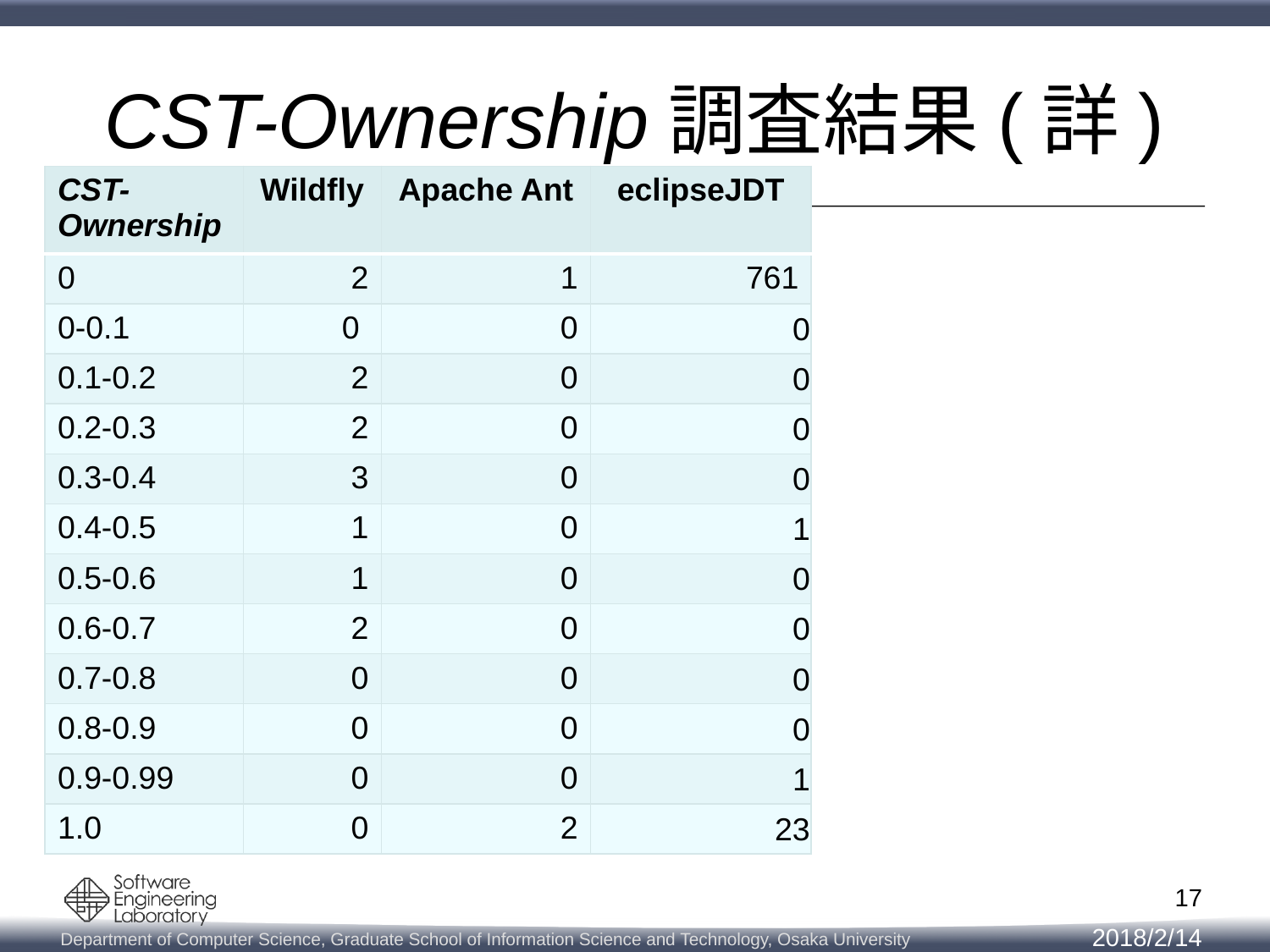

# CST-Ownership調査結果(詳)
| CST- Ownership | Wildfly | Apache Ant | eclipseJDT |
| --- | --- | --- | --- |
| 0 | 2 | 1 | 761 |
| 0-0.1 | 0 | 0 | 0 |
| 0.1-0.2 | 2 | 0 | 0 |
| 0.2-0.3 | 2 | 0 | 0 |
| 0.3-0.4 | 3 | 0 | 0 |
| 0.4-0.5 | 1 | 0 | 1 |
| 0.5-0.6 | 1 | 0 | 0 |
| 0.6-0.7 | 2 | 0 | 0 |
| 0.7-0.8 | 0 | 0 | 0 |
| 0.8-0.9 | 0 | 0 | 0 |
| 0.9-0.99 | 0 | 0 | 1 |
| 1.0 | 0 | 2 | 23 |
17
2018/2/14